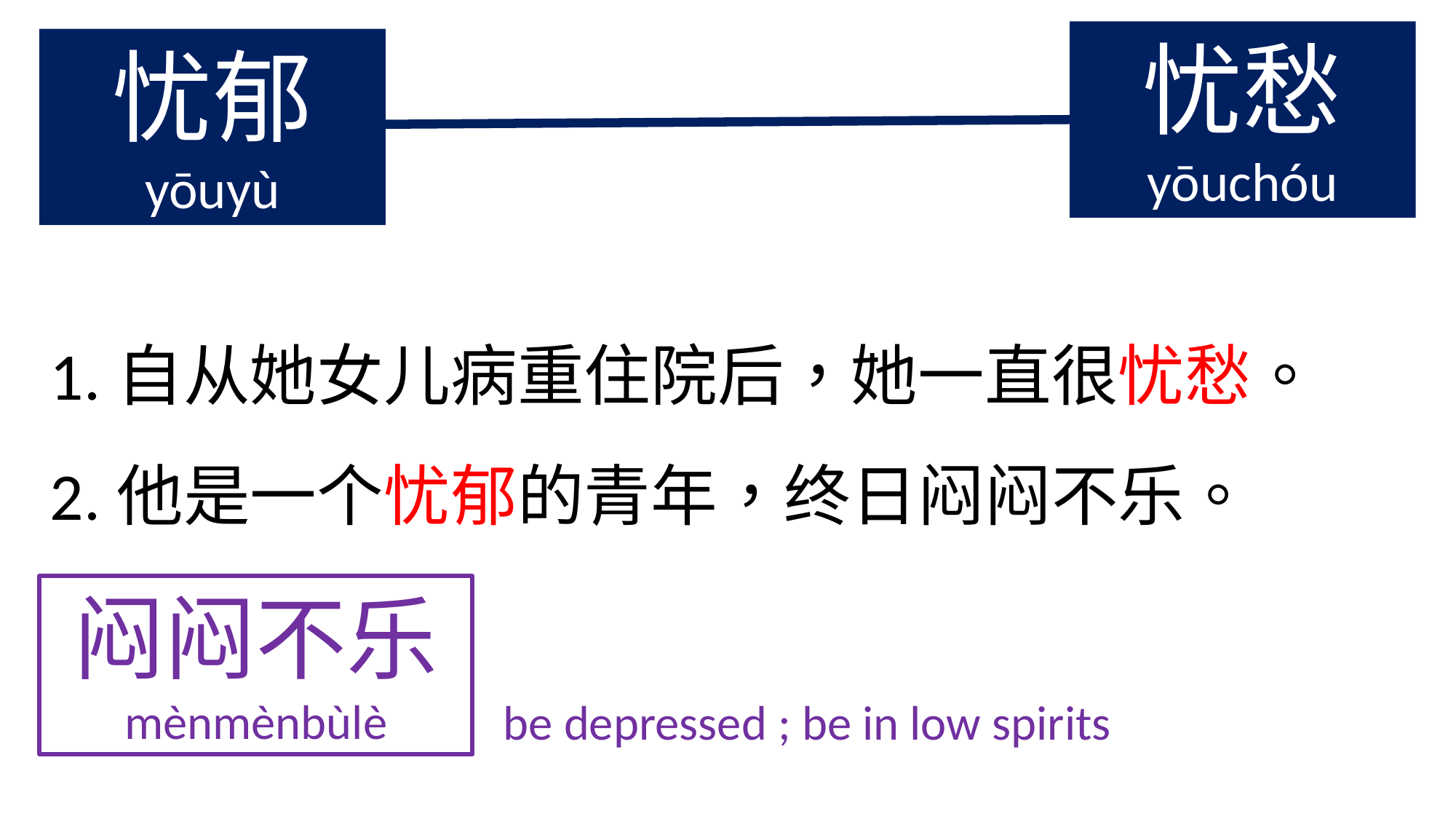

忧愁
yōuchóu
忧郁
yōuyù
1.自从她女儿病重住院后，她一直很忧愁。
2.他是一个忧郁的青年，终日闷闷不乐。
闷闷不乐
mènmènbùlè
be depressed ; be in low spirits